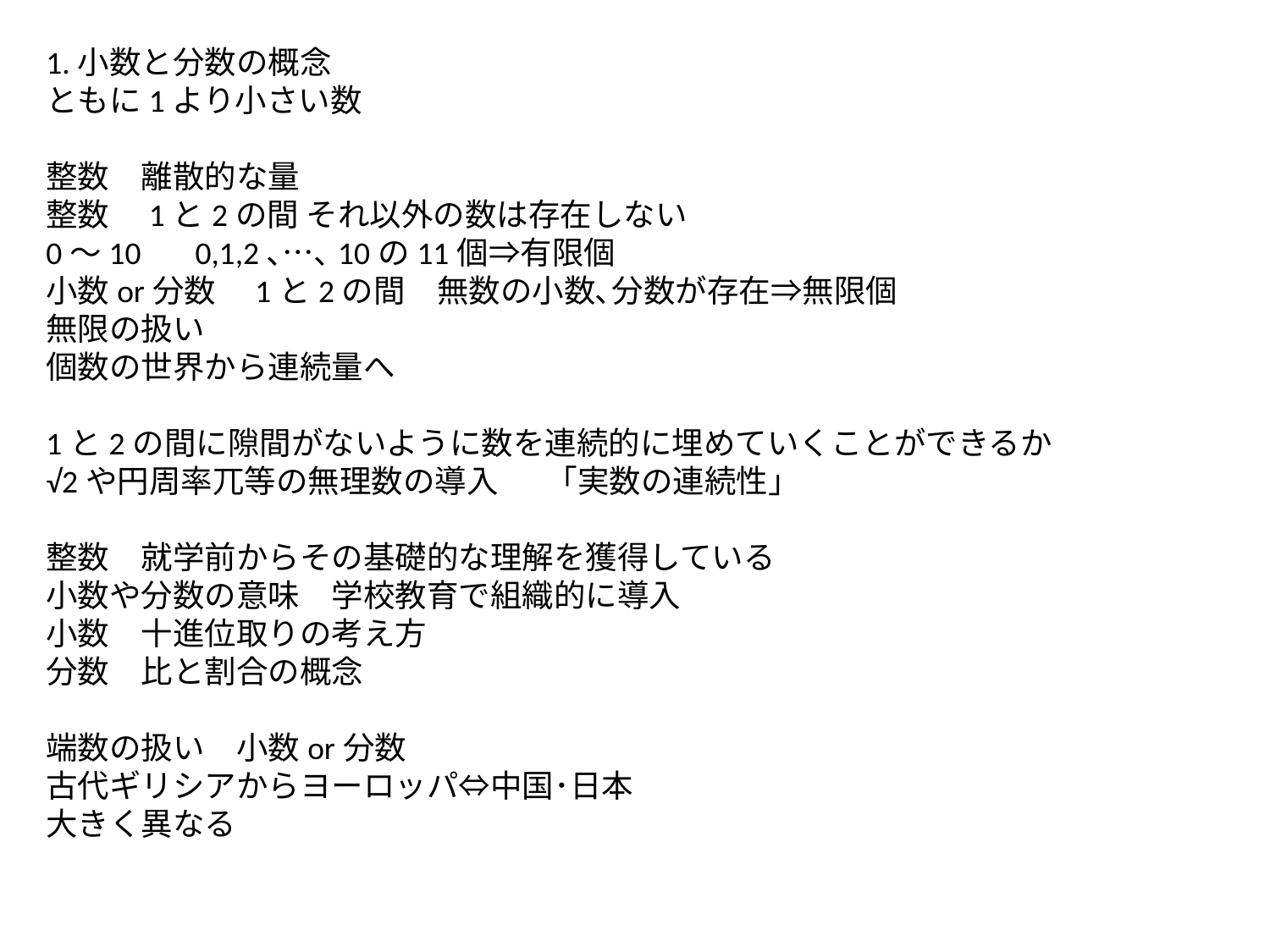

1.小数と分数の概念
ともに1より小さい数

整数　離散的な量
整数　1と2の間 それ以外の数は存在しない
0～10 　0,1,2､…､10の11個⇒有限個
小数or分数　1と2の間　無数の小数､分数が存在⇒無限個
無限の扱い
個数の世界から連続量へ

1と2の間に隙間がないように数を連続的に埋めていくことができるか
√2や円周率兀等の無理数の導入　　｢実数の連続性｣

整数　就学前からその基礎的な理解を獲得している
小数や分数の意味　学校教育で組織的に導入
小数　十進位取りの考え方
分数　比と割合の概念

端数の扱い　小数or分数
古代ギリシアからヨーロッパ⇔中国･日本
大きく異なる